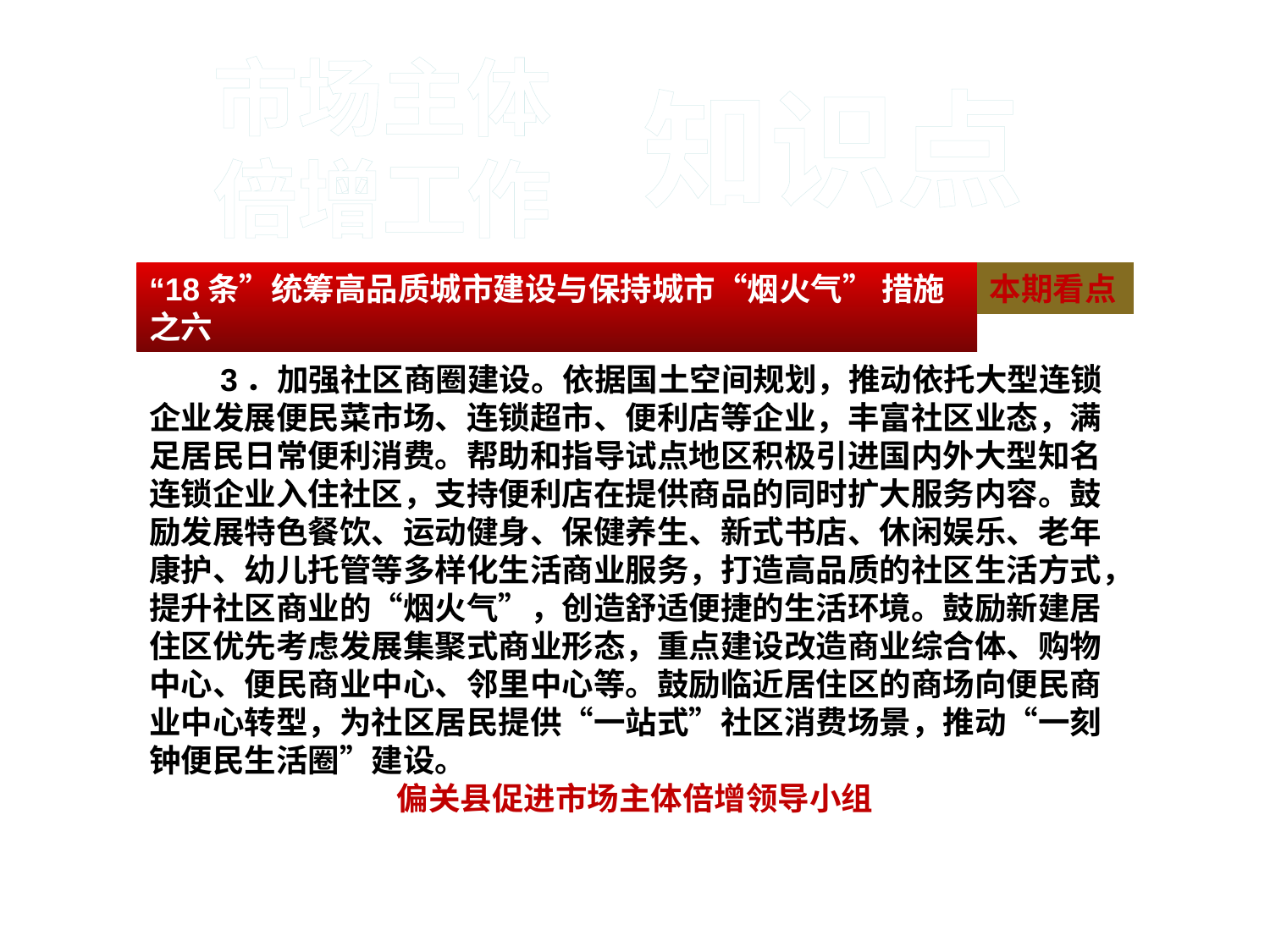

#

市场主体
倍增工作
知识点

        3．加强社区商圈建设。依据国土空间规划，推动依托大型连锁企业发展便民菜市场、连锁超市、便利店等企业，丰富社区业态，满足居民日常便利消费。帮助和指导试点地区积极引进国内外大型知名连锁企业入住社区，支持便利店在提供商品的同时扩大服务内容。鼓励发展特色餐饮、运动健身、保健养生、新式书店、休闲娱乐、老年康护、幼儿托管等多样化生活商业服务，打造高品质的社区生活方式，提升社区商业的“烟火气”，创造舒适便捷的生活环境。鼓励新建居住区优先考虑发展集聚式商业形态，重点建设改造商业综合体、购物中心、便民商业中心、邻里中心等。鼓励临近居住区的商场向便民商业中心转型，为社区居民提供“一站式”社区消费场景，推动“一刻钟便民生活圈”建设。
偏关县促进市场主体倍增领导小组
“18条”统筹高品质城市建设与保持城市“烟火气” 措施之六
本期看点